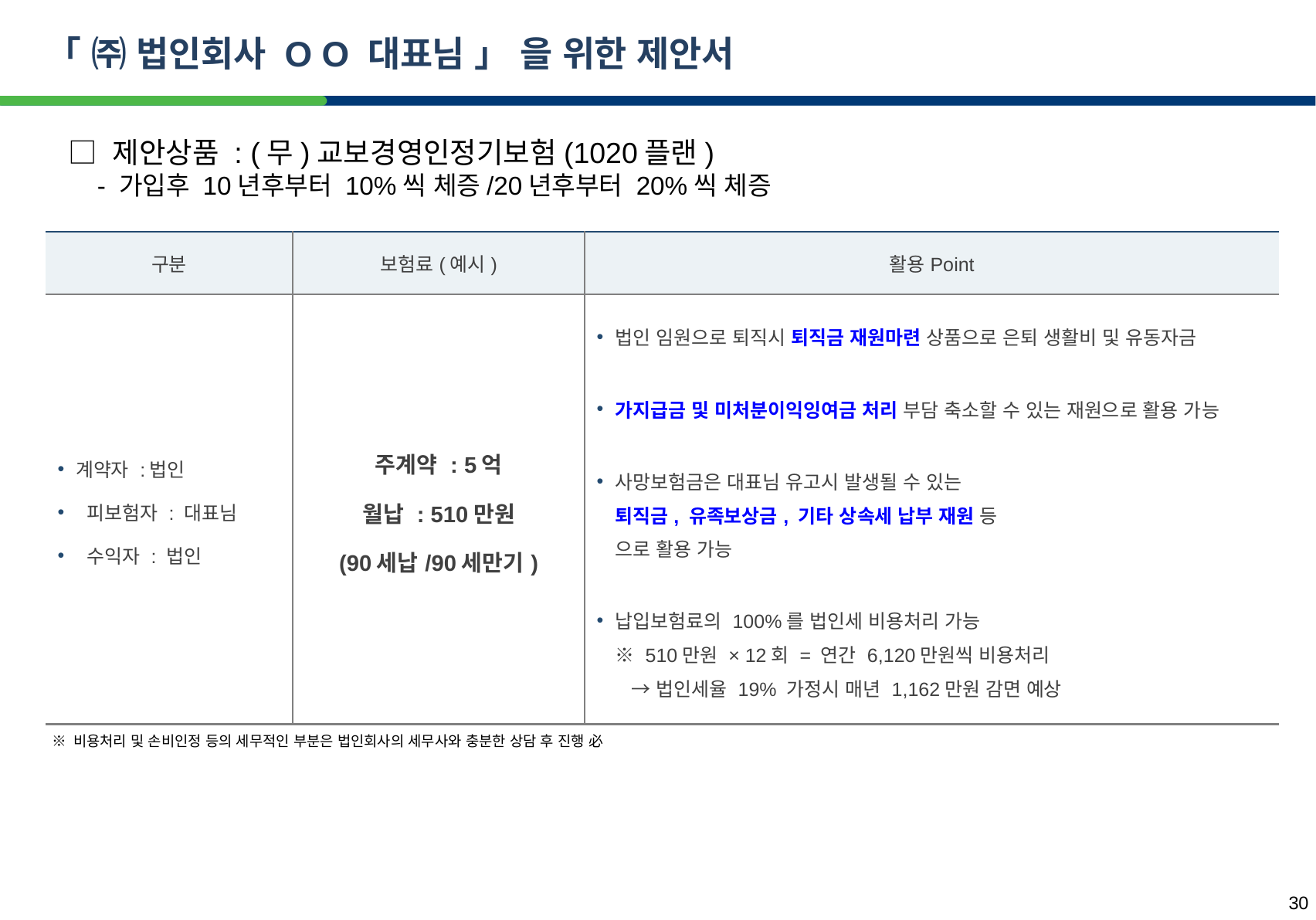

「 ㈜ 법인회사 O O 대표님 」 을 위한 제안서
□ 제안상품 : (무)교보경영인정기보험(1020플랜)
    - 가입후 10년후부터 10%씩 체증/20년후부터 20%씩 체증
| 구분 | 보험료(예시) | 활용Point |
| --- | --- | --- |
| 계약자 :법인 피보험자 : 대표님 수익자 : 법인 | 주계약 : 5억 월납 : 510만원 (90세납/90세만기) | 법인 임원으로 퇴직시 퇴직금 재원마련 상품으로 은퇴 생활비 및 유동자금 가지급금 및 미처분이익잉여금 처리 부담 축소할 수 있는 재원으로 활용 가능 사망보험금은 대표님 유고시 발생될 수 있는 퇴직금, 유족보상금, 기타 상속세 납부 재원 등 으로 활용 가능 납입보험료의 100%를 법인세 비용처리 가능 ※ 510만원 × 12회 = 연간 6,120만원씩 비용처리 → 법인세율 19% 가정시 매년 1,162만원 감면 예상 |
※ 비용처리 및 손비인정 등의 세무적인 부분은 법인회사의 세무사와 충분한 상담 후 진행 必